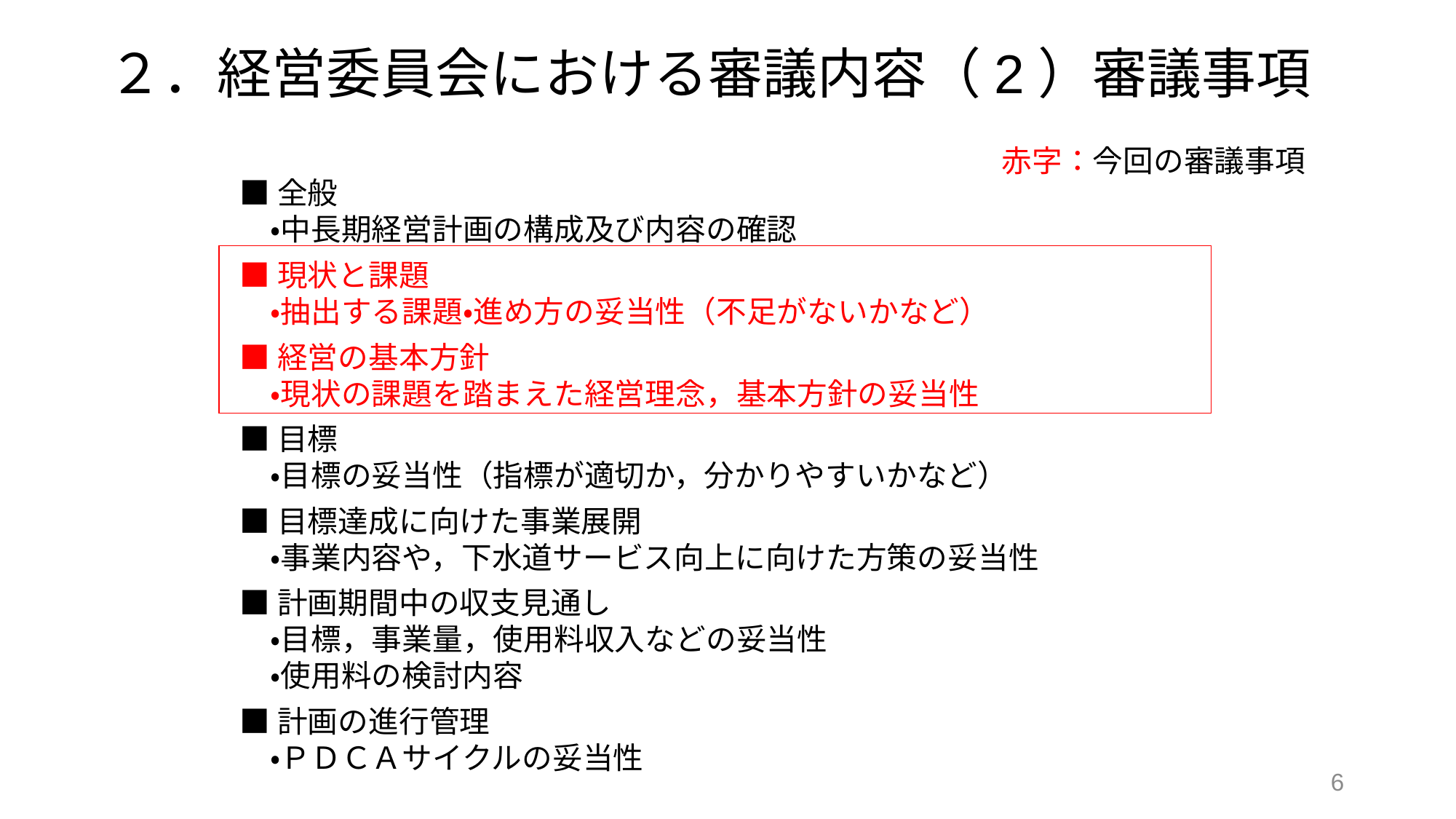

２．経営委員会における審議内容（2）審議事項
赤字：今回の審議事項
■全般
　・中長期経営計画の構成及び内容の確認
■現状と課題
　・抽出する課題・進め方の妥当性（不足がないかなど）
■経営の基本方針
　・現状の課題を踏まえた経営理念，基本方針の妥当性
■目標
　・目標の妥当性（指標が適切か，分かりやすいかなど）
■目標達成に向けた事業展開
　・事業内容や，下水道サービス向上に向けた方策の妥当性
■計画期間中の収支見通し
　・目標，事業量，使用料収入などの妥当性
　・使用料の検討内容
■計画の進行管理
　・ＰＤＣＡサイクルの妥当性

6